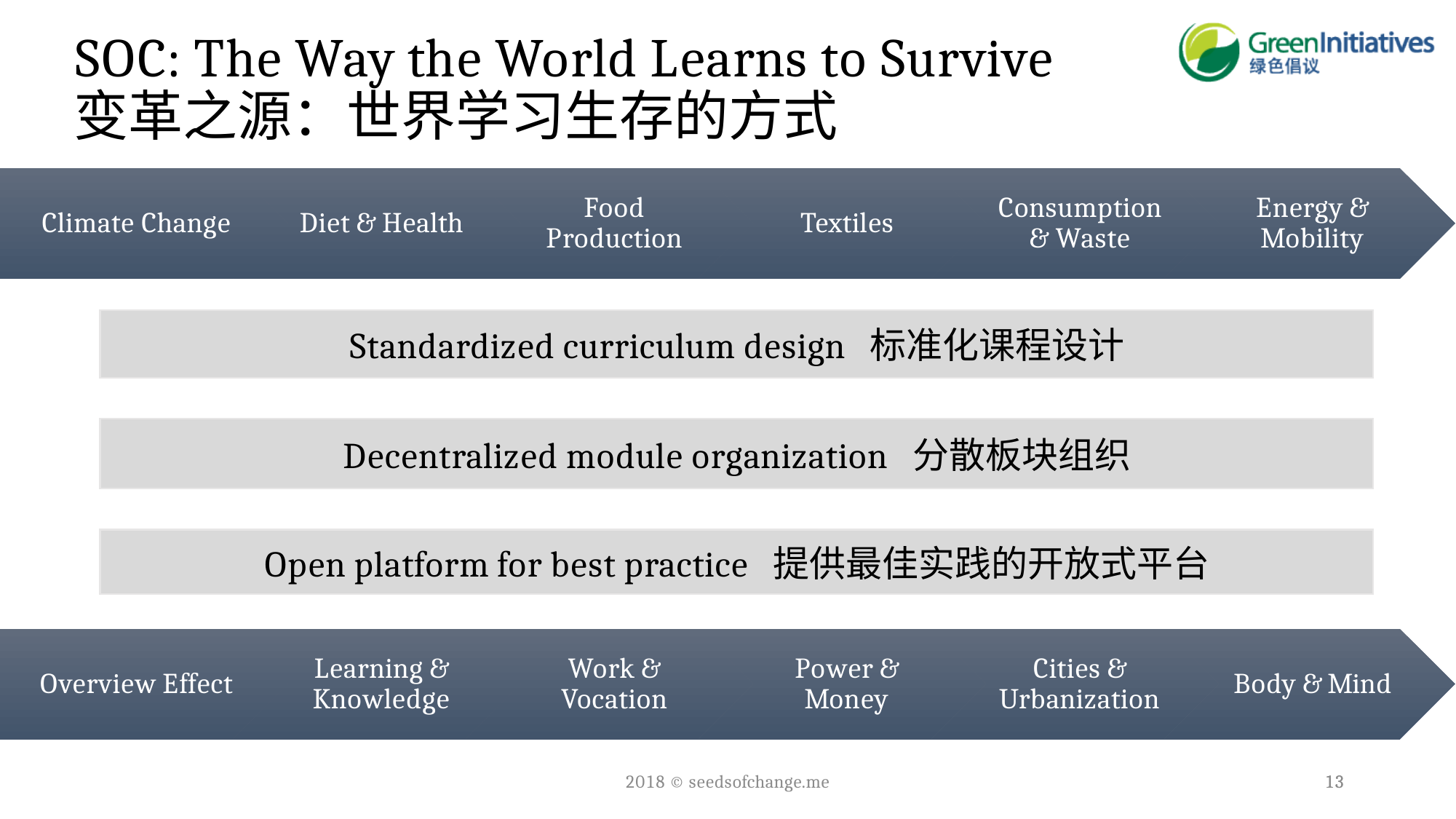

# SOC: The Way the World Learns to Survive 变革之源：世界学习生存的方式
Climate Change
Diet & Health
Food Production
Textiles
Consumption & Waste
Energy & Mobility
Standardized curriculum design  标准化课程设计
Decentralized module organization  分散板块组织
Open platform for best practice  提供最佳实践的开放式平台
Overview Effect
Learning & Knowledge
Work & Vocation
Power & Money
Cities & Urbanization
Body & Mind
2018 © seedsofchange.me
13